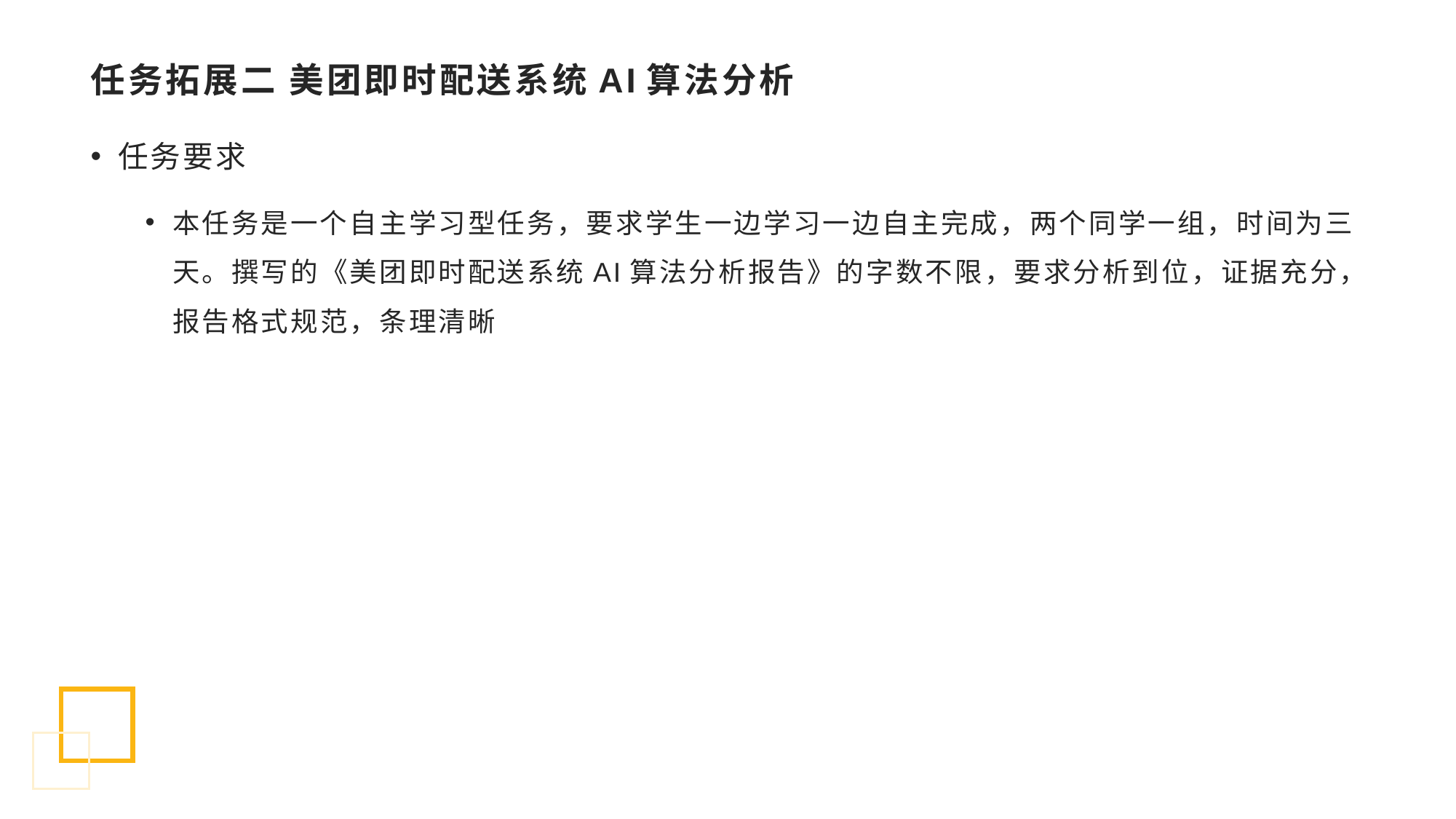

# 任务拓展二 美团即时配送系统AI算法分析
任务要求
本任务是一个自主学习型任务，要求学生一边学习一边自主完成，两个同学一组，时间为三天。撰写的《美团即时配送系统AI算法分析报告》的字数不限，要求分析到位，证据充分，报告格式规范，条理清晰